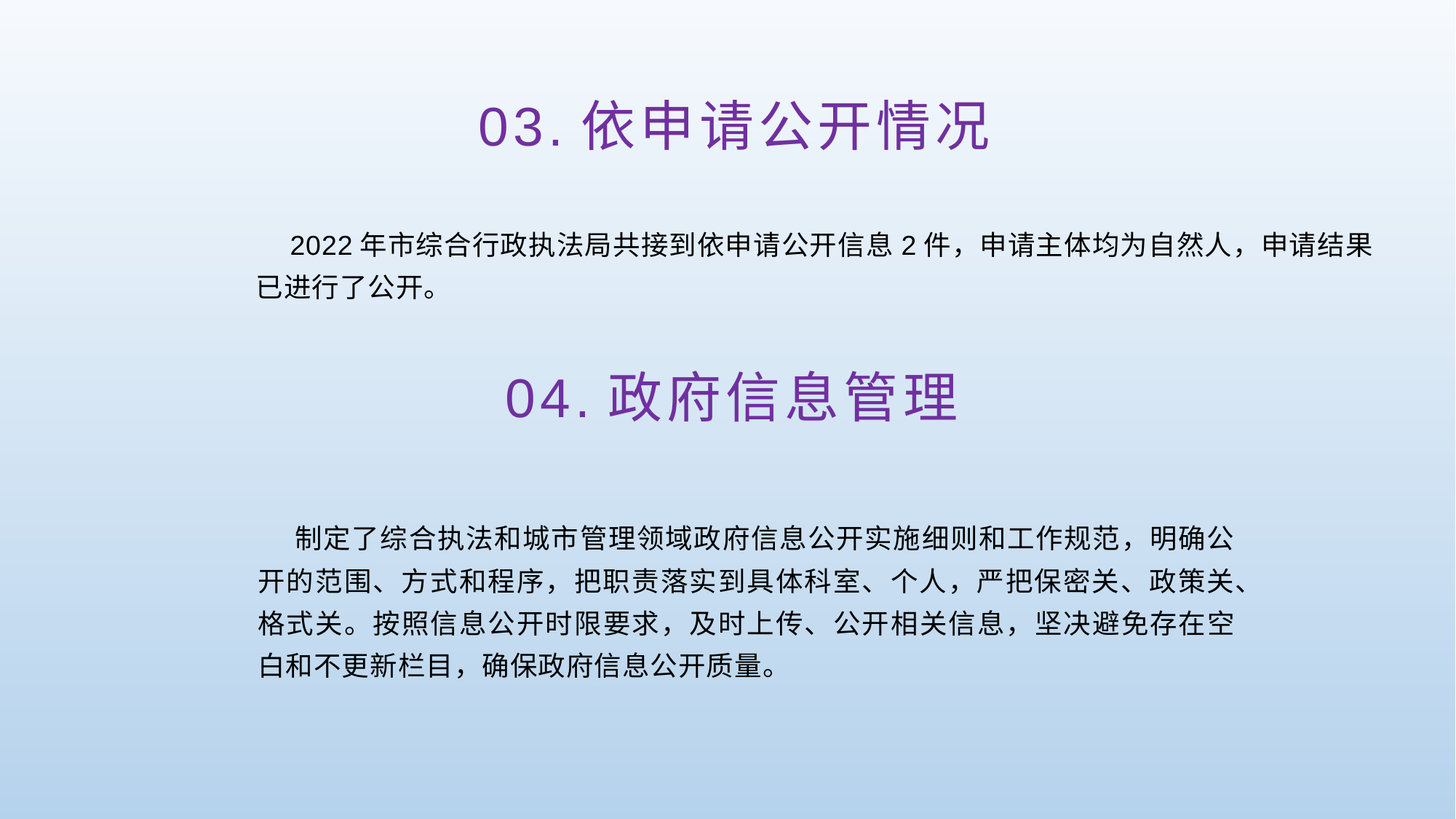

03.依申请公开情况
    2022年市综合行政执法局共接到依申请公开信息2件，申请主体均为自然人，申请结果已进行了公开。

       04.政府信息管理
    制定了综合执法和城市管理领域政府信息公开实施细则和工作规范，明确公开的范围、方式和程序，把职责落实到具体科室、个人，严把保密关、政策关、格式关。按照信息公开时限要求，及时上传、公开相关信息，坚决避免存在空白和不更新栏目，确保政府信息公开质量。